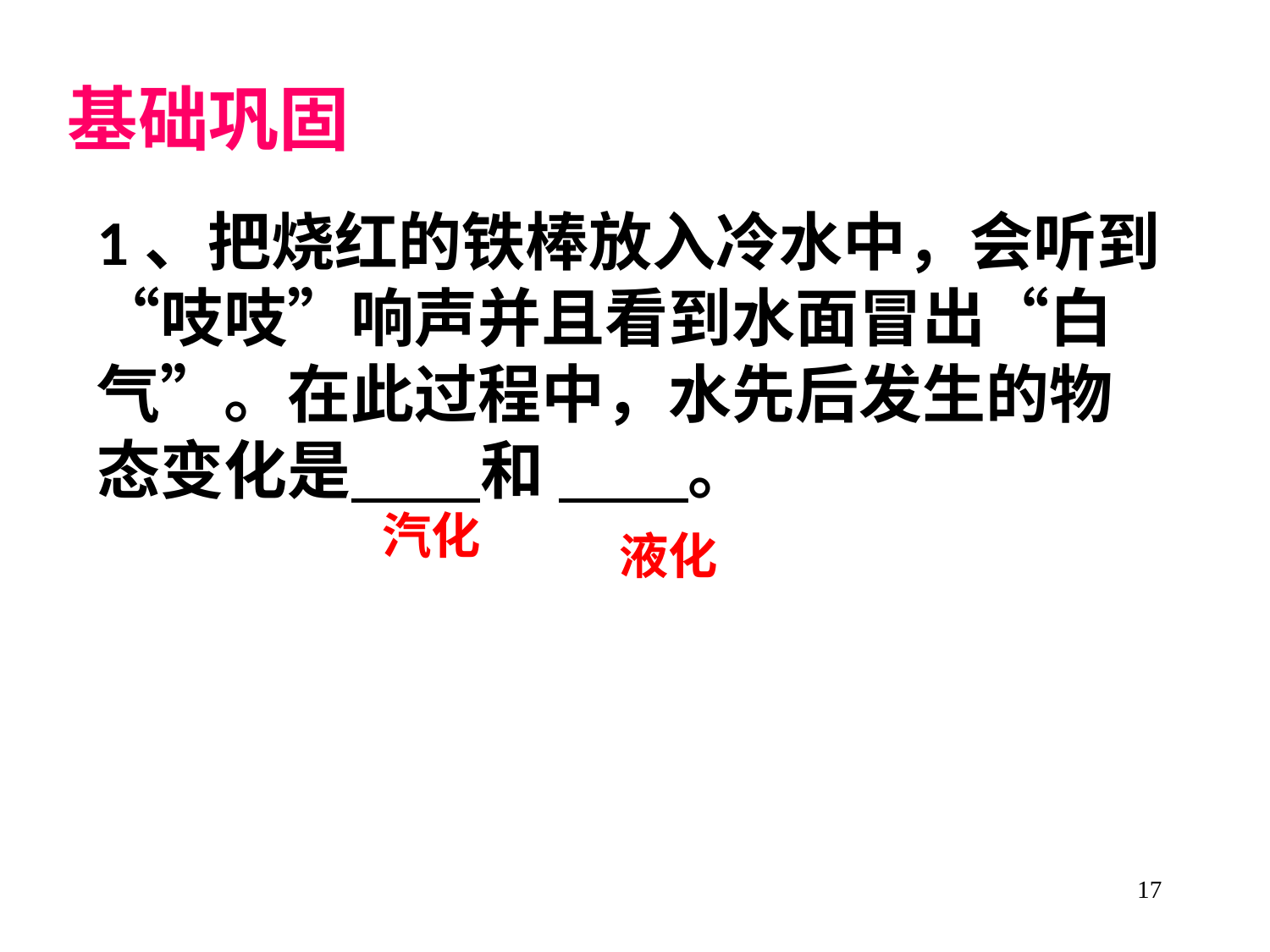

基础巩固
1、把烧红的铁棒放入冷水中，会听到“吱吱”响声并且看到水面冒出“白气”。在此过程中，水先后发生的物态变化是         和          。
汽化
液化
17